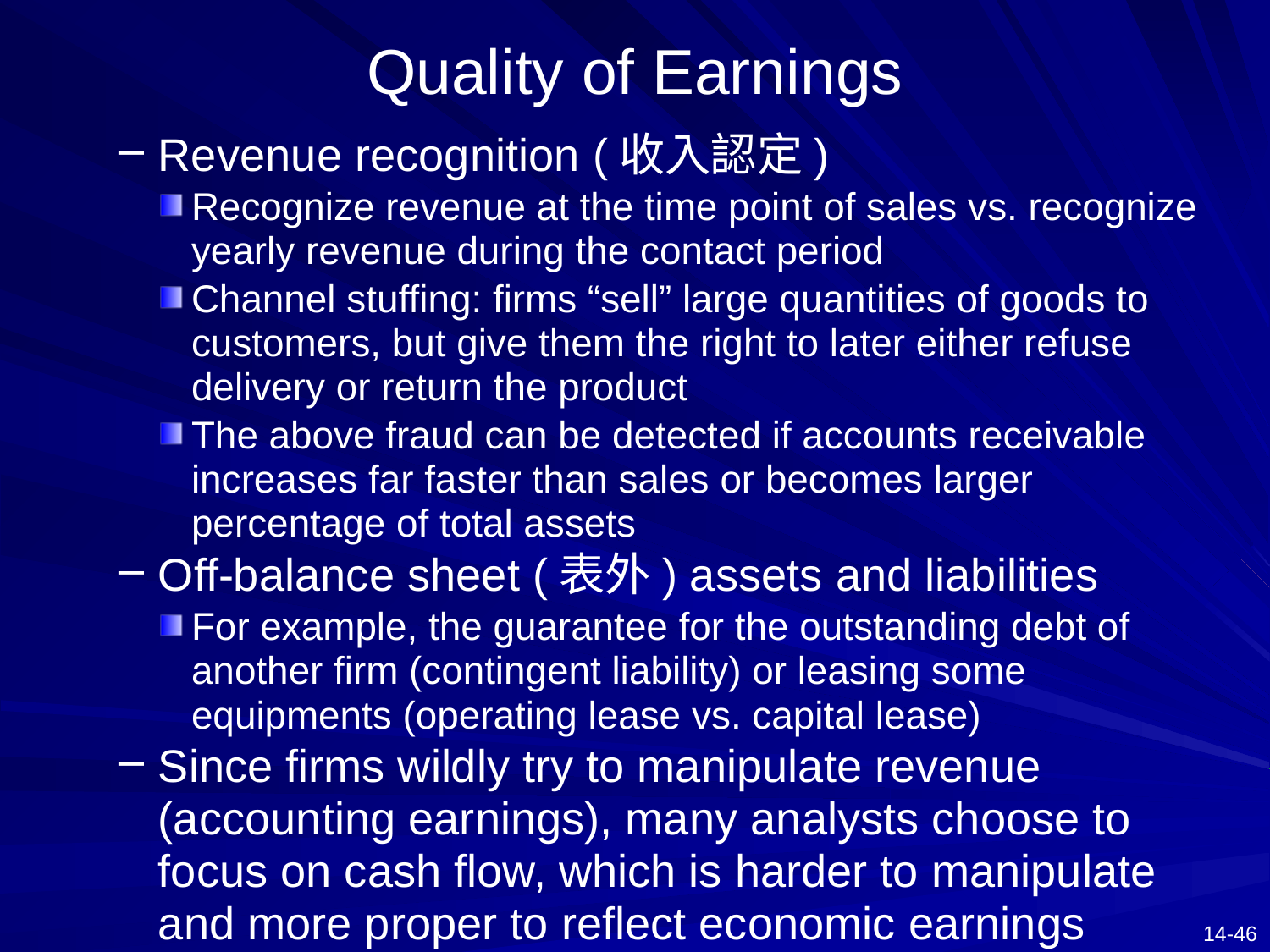

# Quality of Earnings
Revenue recognition (收入認定)
Recognize revenue at the time point of sales vs. recognize yearly revenue during the contact period
Channel stuffing: firms “sell” large quantities of goods to customers, but give them the right to later either refuse delivery or return the product
The above fraud can be detected if accounts receivable increases far faster than sales or becomes larger percentage of total assets
Off-balance sheet (表外) assets and liabilities
For example, the guarantee for the outstanding debt of another firm (contingent liability) or leasing some equipments (operating lease vs. capital lease)
Since firms wildly try to manipulate revenue (accounting earnings), many analysts choose to focus on cash flow, which is harder to manipulate and more proper to reflect economic earnings